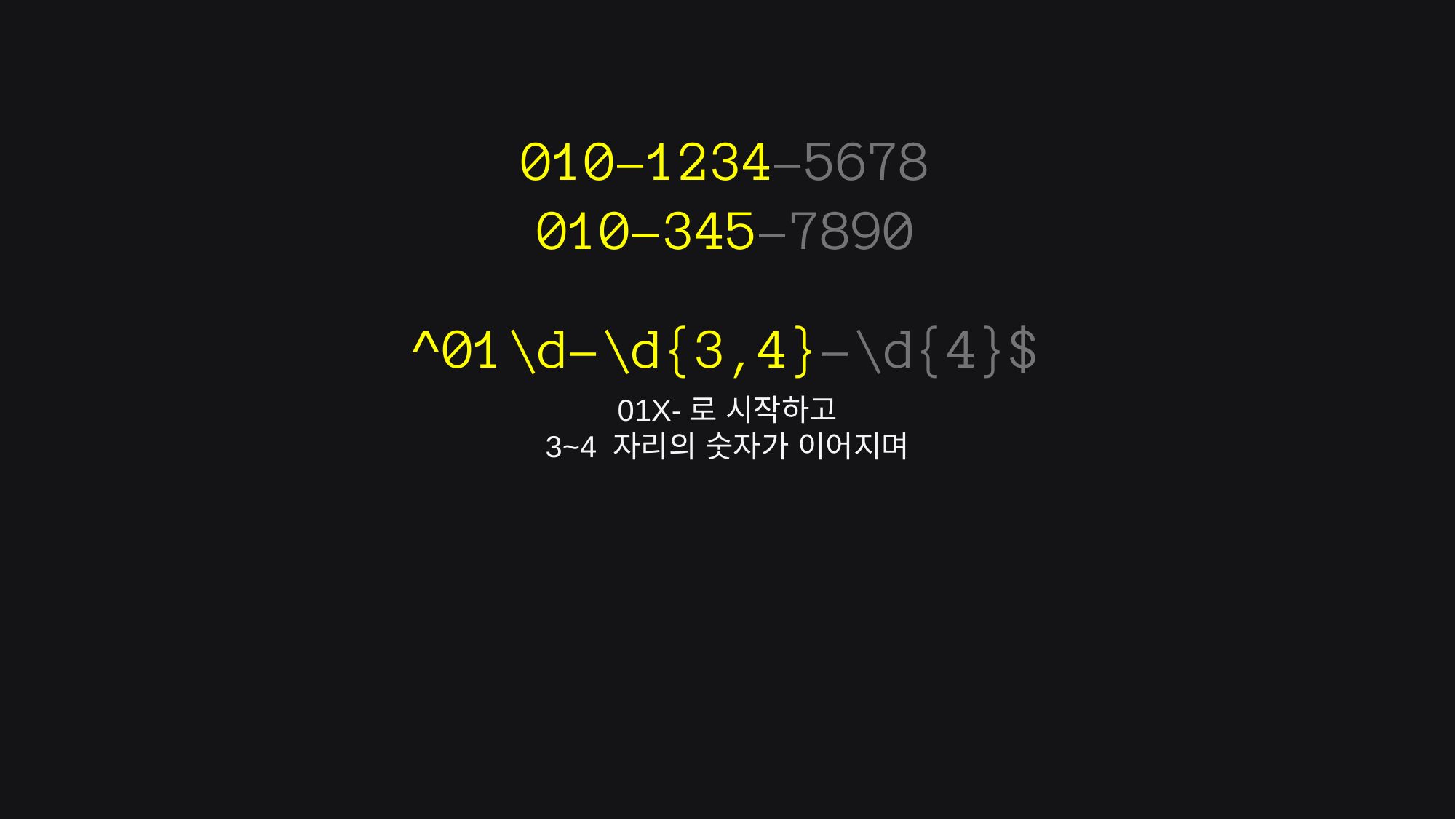

010-1234-5678
010-345-7890
^01\d-\d{3,4}-\d{4}$
01X-로 시작하고
3~4 자리의 숫자가 이어지며